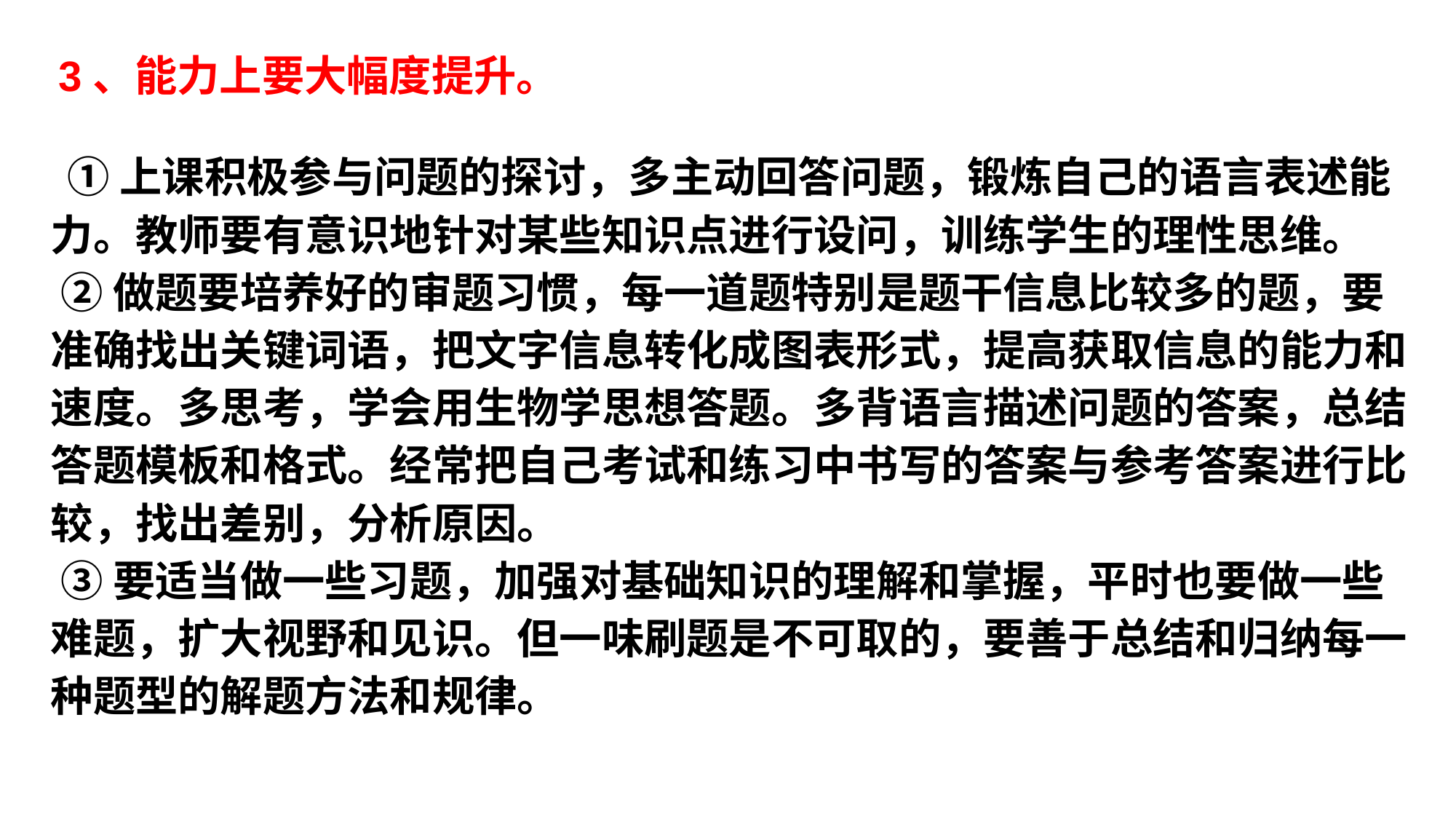

3、能力上要大幅度提升。

  ①上课积极参与问题的探讨，多主动回答问题，锻炼自己的语言表述能力。教师要有意识地针对某些知识点进行设问，训练学生的理性思维。
 ②做题要培养好的审题习惯，每一道题特别是题干信息比较多的题，要准确找出关键词语，把文字信息转化成图表形式，提高获取信息的能力和速度。多思考，学会用生物学思想答题。多背语言描述问题的答案，总结答题模板和格式。经常把自己考试和练习中书写的答案与参考答案进行比较，找出差别，分析原因。
 ③要适当做一些习题，加强对基础知识的理解和掌握，平时也要做一些难题，扩大视野和见识。但一味刷题是不可取的，要善于总结和归纳每一种题型的解题方法和规律。